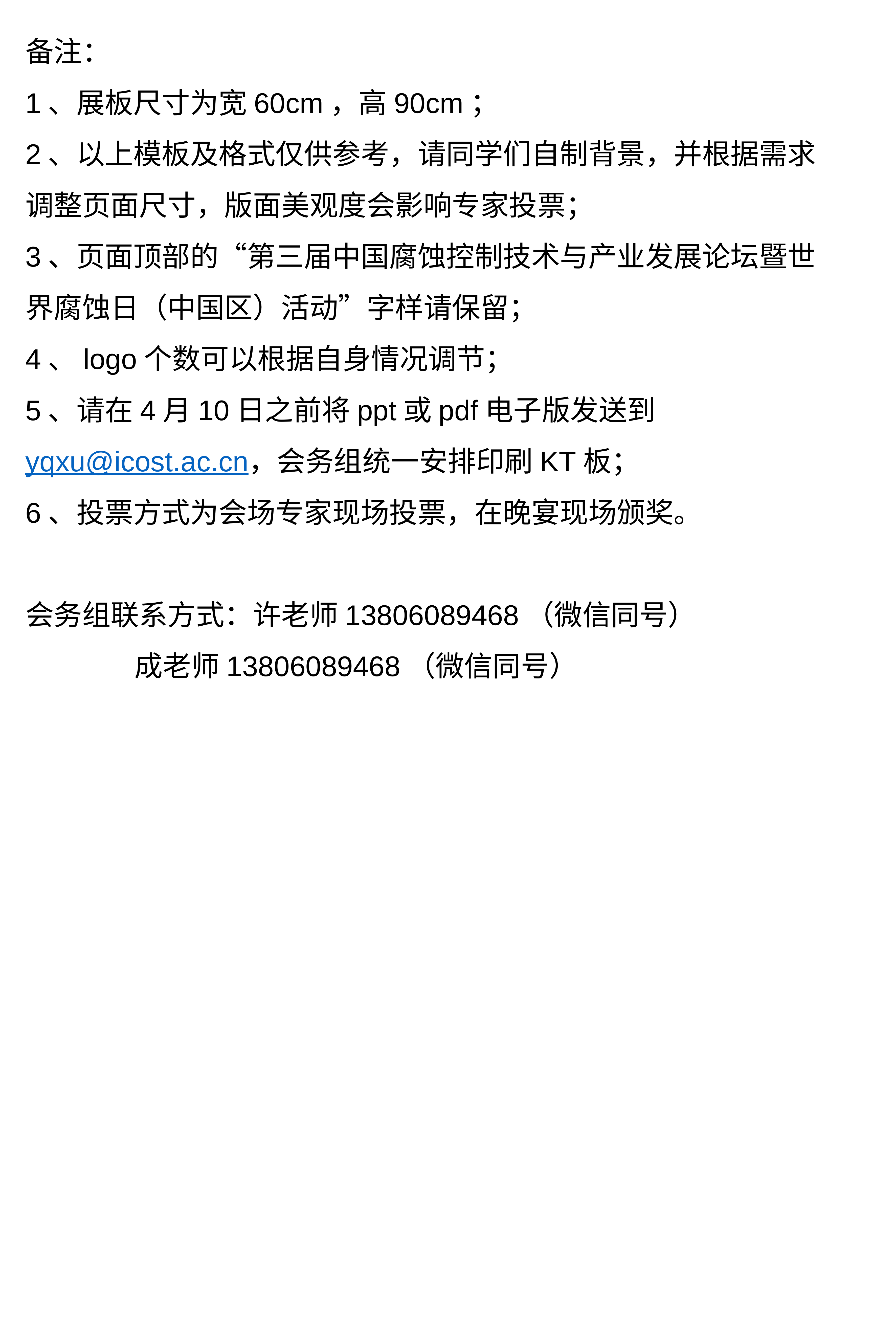

备注：
1、展板尺寸为宽60cm，高90cm；
2、以上模板及格式仅供参考，请同学们自制背景，并根据需求调整页面尺寸，版面美观度会影响专家投票；
3、页面顶部的“第三届中国腐蚀控制技术与产业发展论坛暨世界腐蚀日（中国区）活动”字样请保留；
4、logo个数可以根据自身情况调节；
5、请在4月10日之前将ppt或pdf电子版发送到yqxu@icost.ac.cn，会务组统一安排印刷KT板；
6、投票方式为会场专家现场投票，在晚宴现场颁奖。

会务组联系方式：许老师13806089468（微信同号）
                成老师13806089468（微信同号）